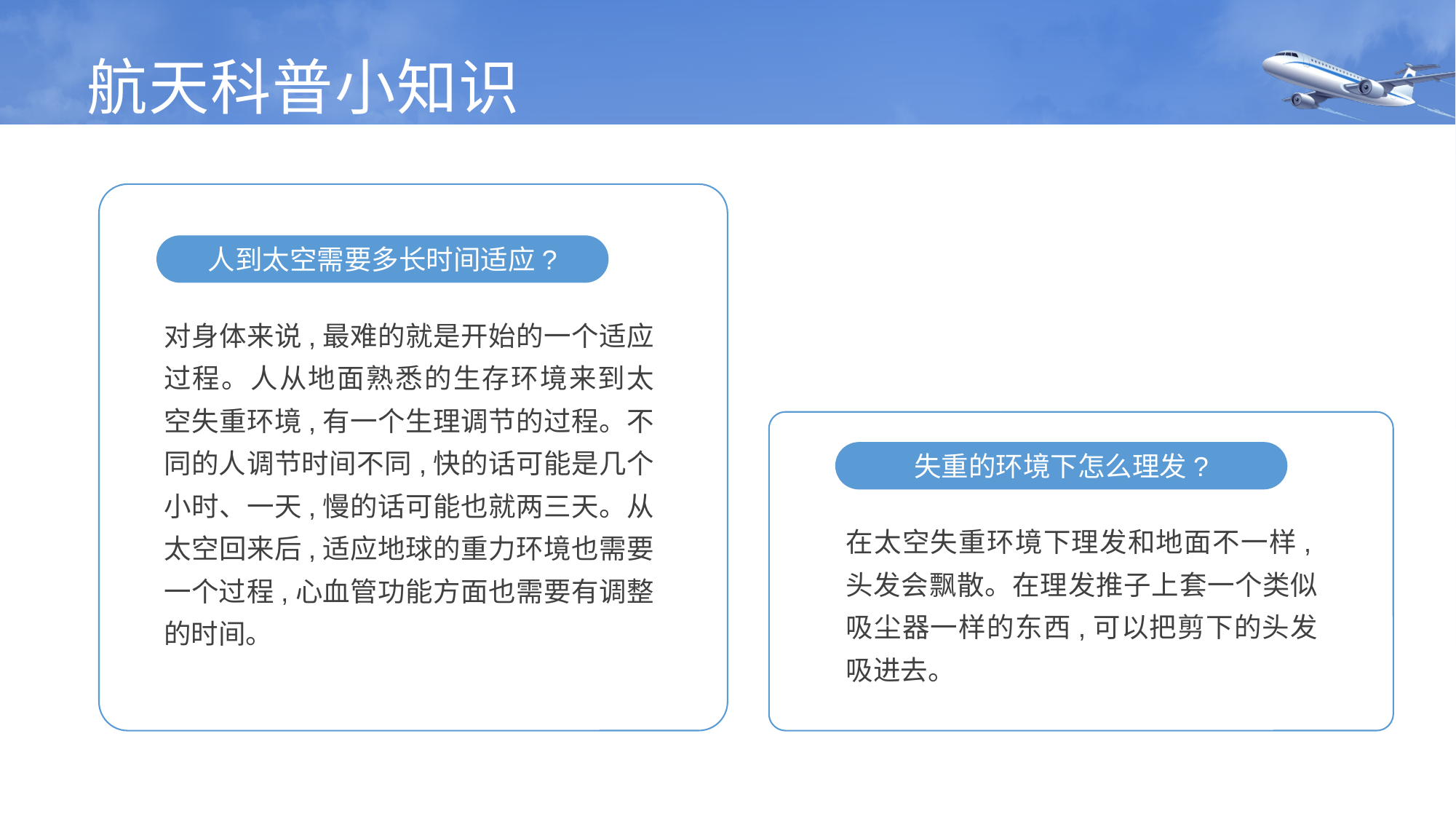

# 航天科普小知识

人到太空需要多长时间适应?
对身体来说,最难的就是开始的一个适应过程。人从地面熟悉的生存环境来到太空失重环境,有一个生理调节的过程。不同的人调节时间不同,快的话可能是几个小时、一天,慢的话可能也就两三天。从太空回来后,适应地球的重力环境也需要一个过程,心血管功能方面也需要有调整的时间。

失重的环境下怎么理发?
在太空失重环境下理发和地面不一样,头发会飘散。在理发推子上套一个类似吸尘器一样的东西,可以把剪下的头发吸进去。